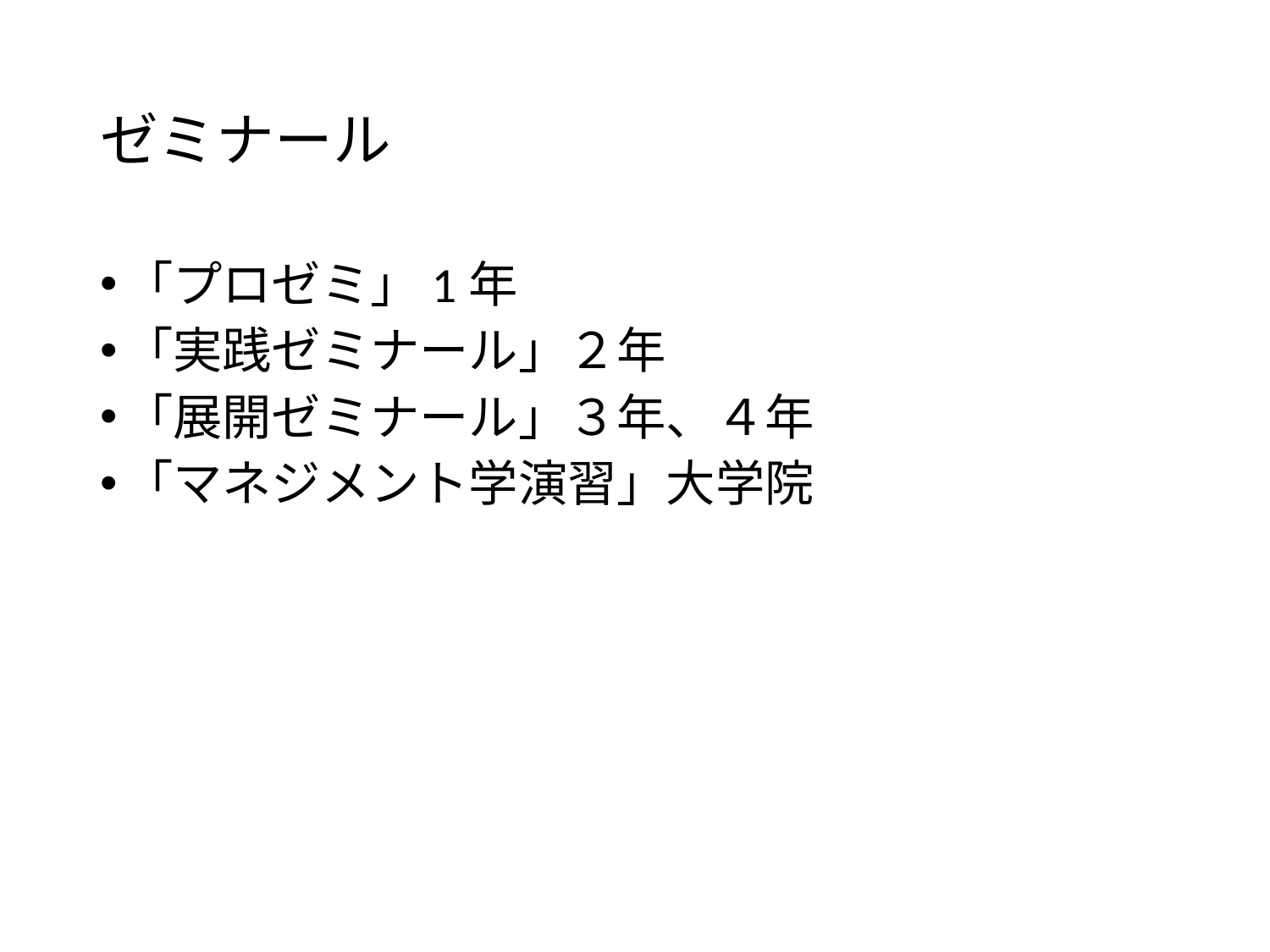

# ゼミナール
「プロゼミ」1年
「実践ゼミナール」２年
「展開ゼミナール」３年、４年
「マネジメント学演習」大学院